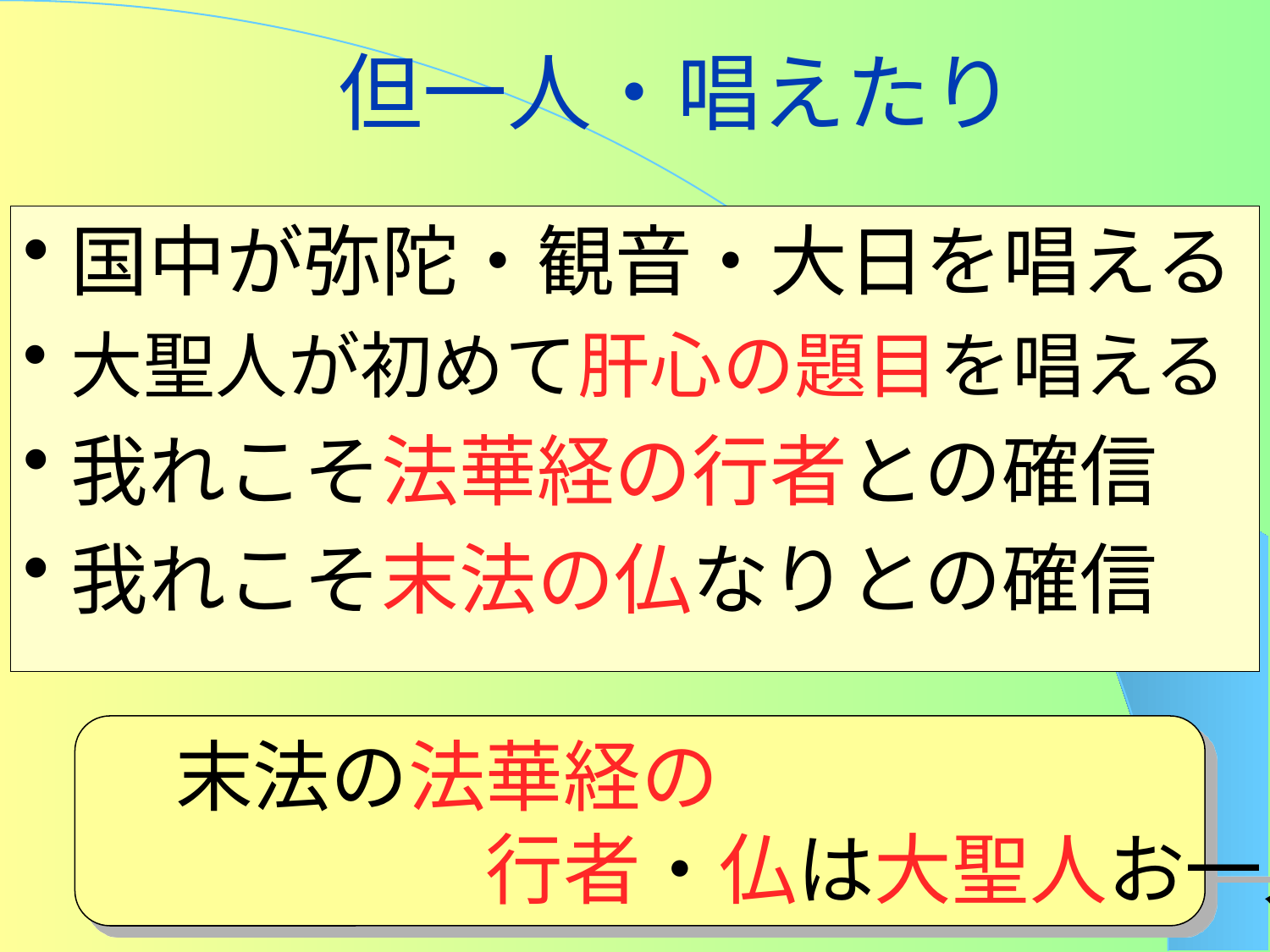

# 但一人・唱えたり
国中が弥陀・観音・大日を唱える
大聖人が初めて肝心の題目を唱える
我れこそ法華経の行者との確信
我れこそ末法の仏なりとの確信
　末法の法華経の
　　　　　行者・仏は大聖人お一人